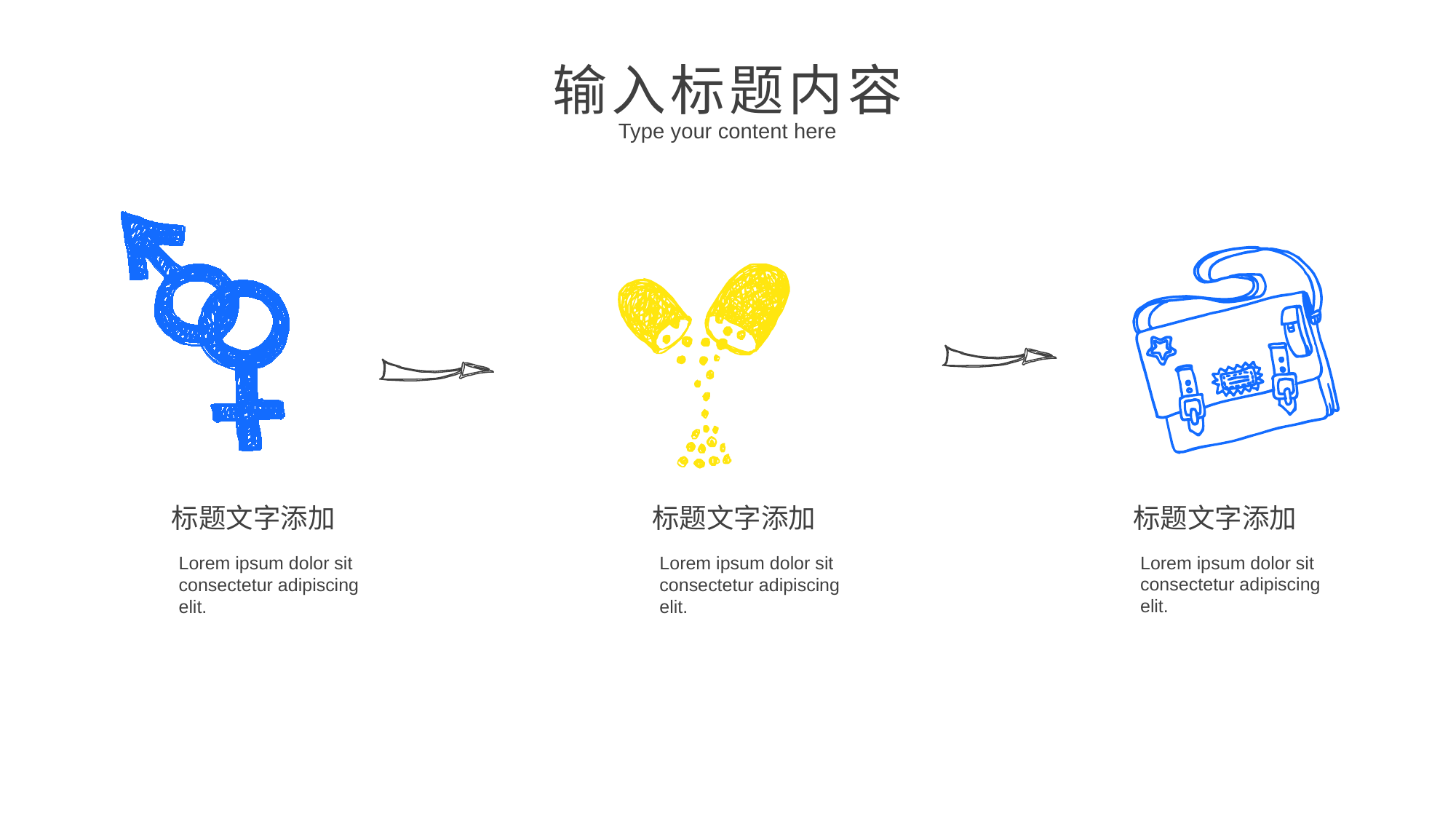

输入标题内容
Type your content here

标题文字添加
Lorem ipsum dolor sit consectetur adipiscing elit.
标题文字添加
Lorem ipsum dolor sit consectetur adipiscing elit.
标题文字添加
Lorem ipsum dolor sit consectetur adipiscing elit.